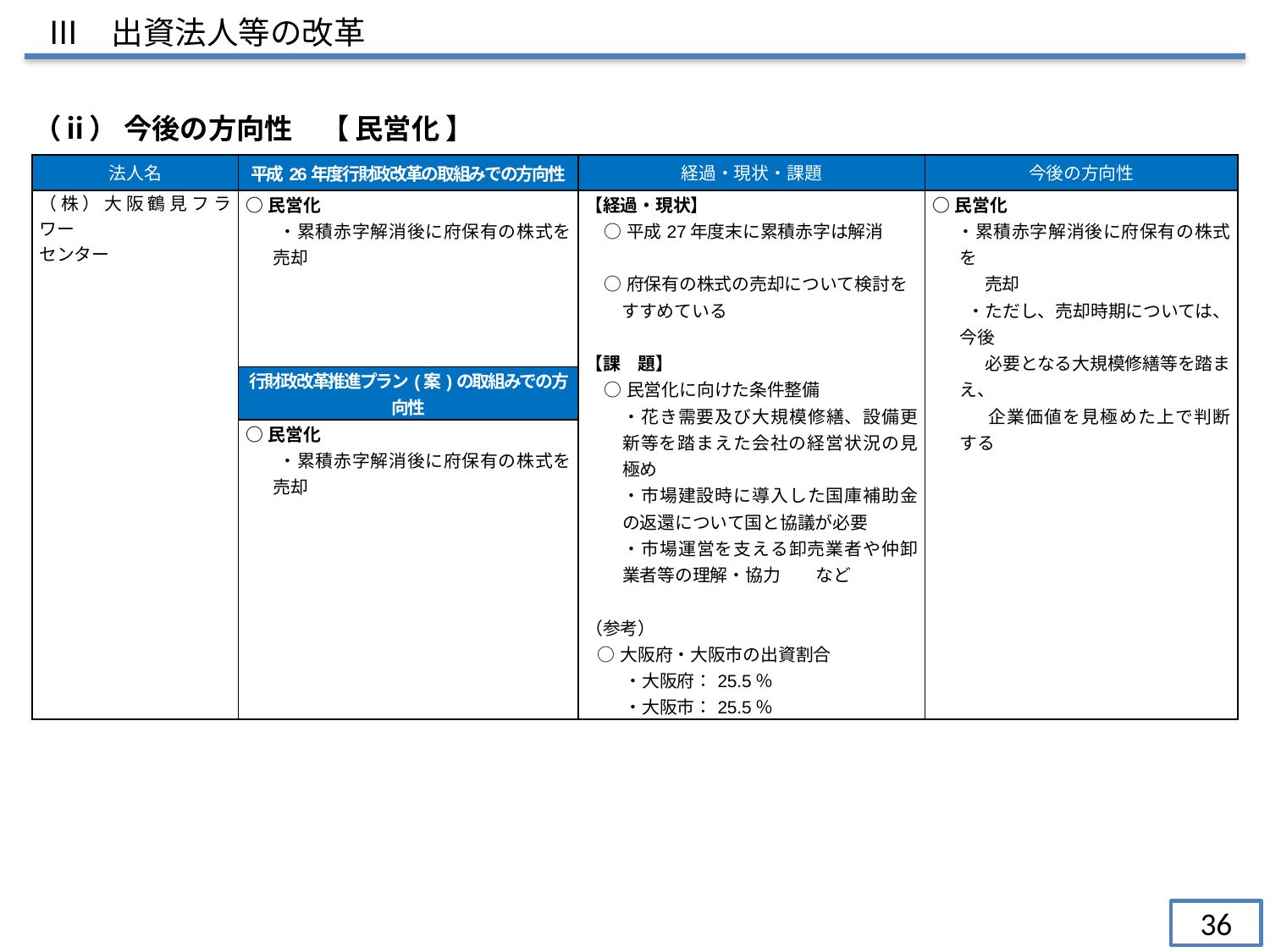

Ⅲ　出資法人等の改革
（ⅱ） 今後の方向性　【 民営化 】
| 法人名 | 平成26年度行財政改革の取組みでの方向性 | 経過・現状・課題 | 今後の方向性 |
| --- | --- | --- | --- |
| （株）大阪鶴見フラワー センター | ○民営化 　・累積赤字解消後に府保有の株式を売却 | 【経過・現状】　　 ○平成27年度末に累積赤字は解消 ○府保有の株式の売却について検討を 　すすめている 　 【課　題】 ○民営化に向けた条件整備 　・花き需要及び大規模修繕、設備更新等を踏まえた会社の経営状況の見極め 　・市場建設時に導入した国庫補助金の返還について国と協議が必要 　・市場運営を支える卸売業者や仲卸業者等の理解・協力　　など （参考） ○大阪府・大阪市の出資割合 　　 ・大阪府：25.5％ 　　 ・大阪市：25.5％ | ○民営化 ・累積赤字解消後に府保有の株式を 　　　売却 　　・ただし、売却時期については、今後 　　　必要となる大規模修繕等を踏まえ、 　　　企業価値を見極めた上で判断する |
|  | 行財政改革推進プラン(案)の取組みでの方向性 |  |  |
|  | ○民営化 　・累積赤字解消後に府保有の株式を売却 |  |  |
36